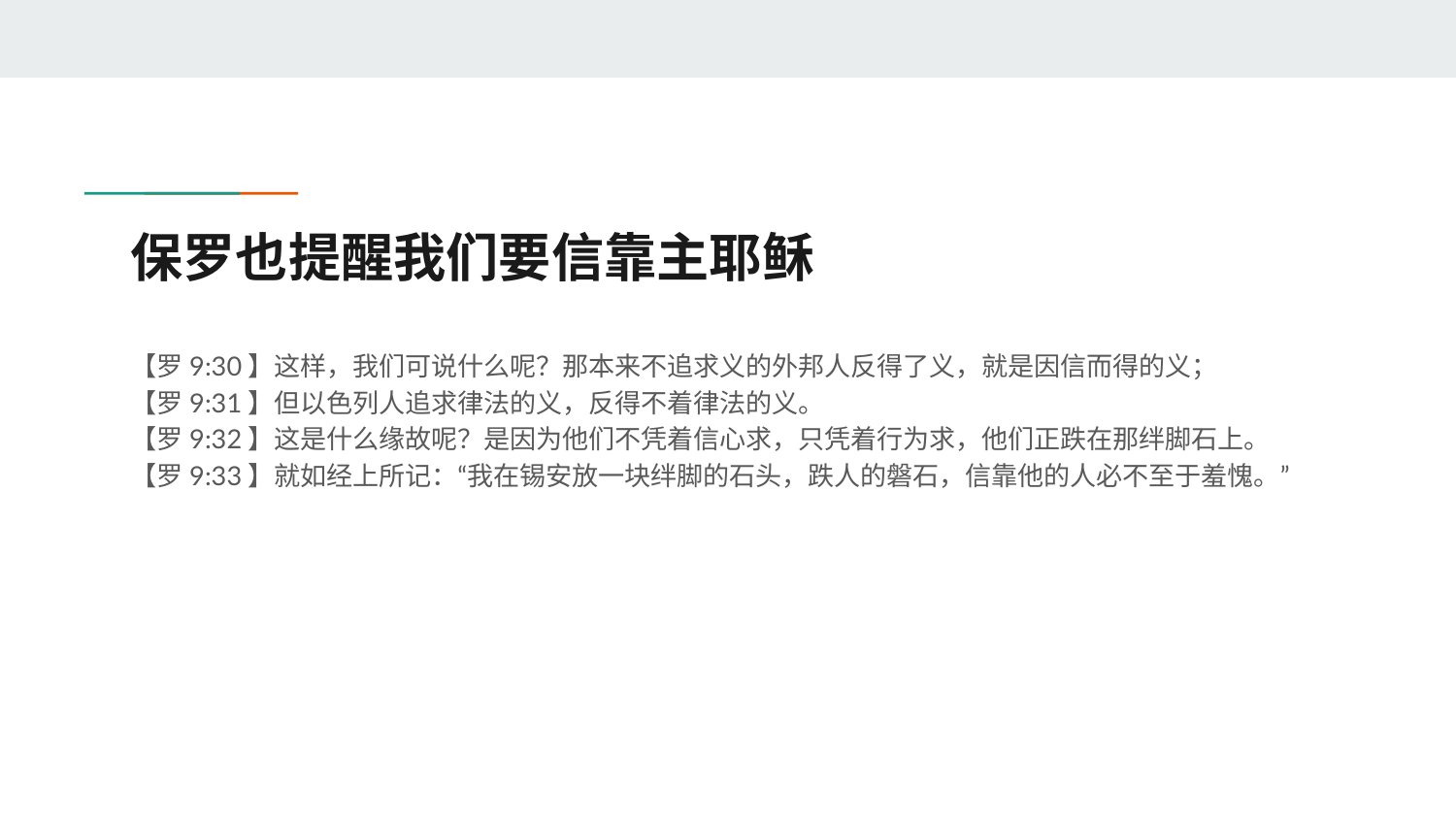

# 保罗也提醒我们要信靠主耶稣
【罗9:30】这样，我们可说什么呢？那本来不追求义的外邦人反得了义，就是因信而得的义；
【罗9:31】但以色列人追求律法的义，反得不着律法的义。
【罗9:32】这是什么缘故呢？是因为他们不凭着信心求，只凭着行为求，他们正跌在那绊脚石上。
【罗9:33】就如经上所记：“我在锡安放一块绊脚的石头，跌人的磐石，信靠他的人必不至于羞愧。”